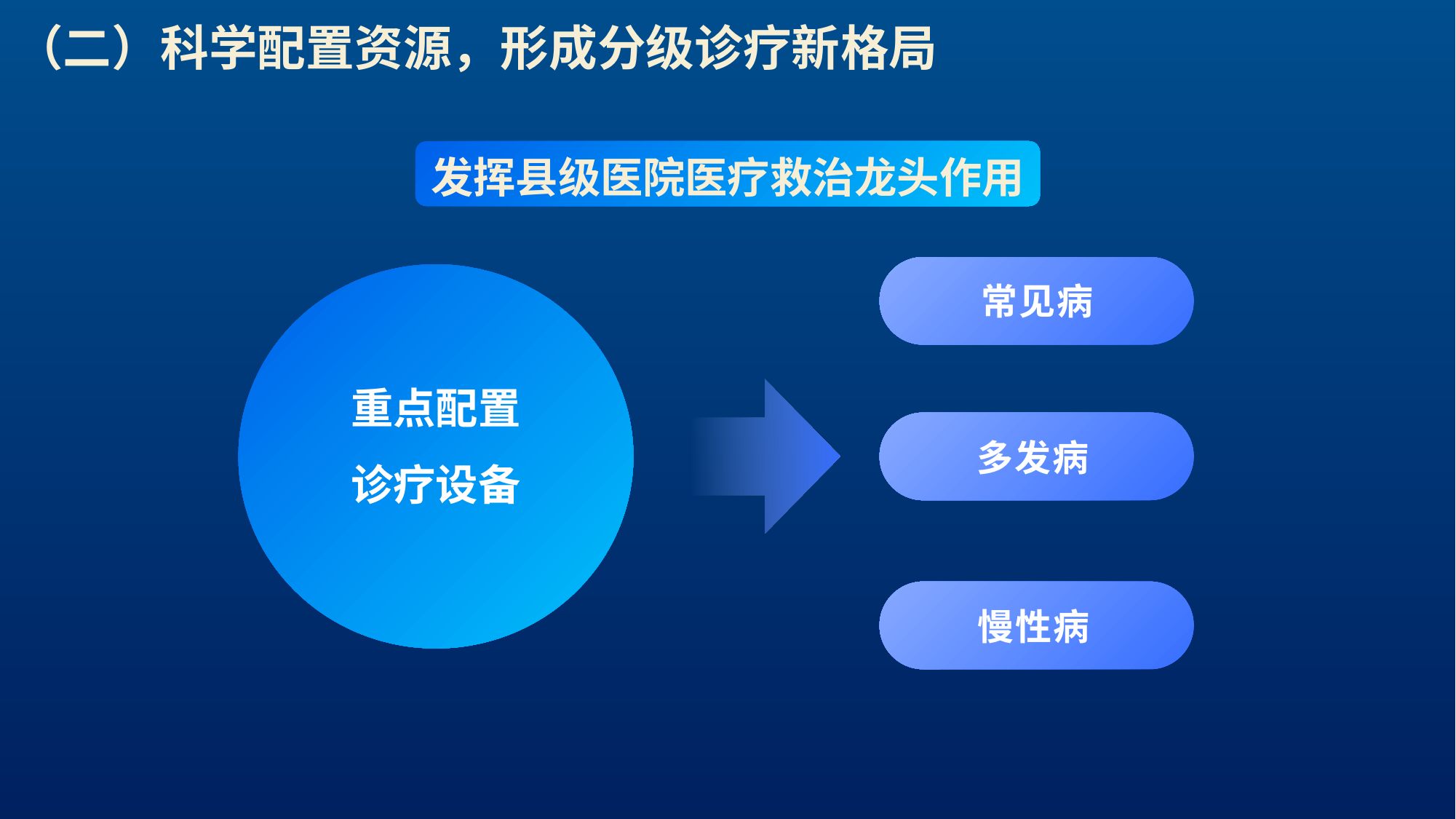

（二）科学配置资源，形成分级诊疗新格局
发挥县级医院医疗救治龙头作用

常见病

多发病

慢性病

重点配置
诊疗设备